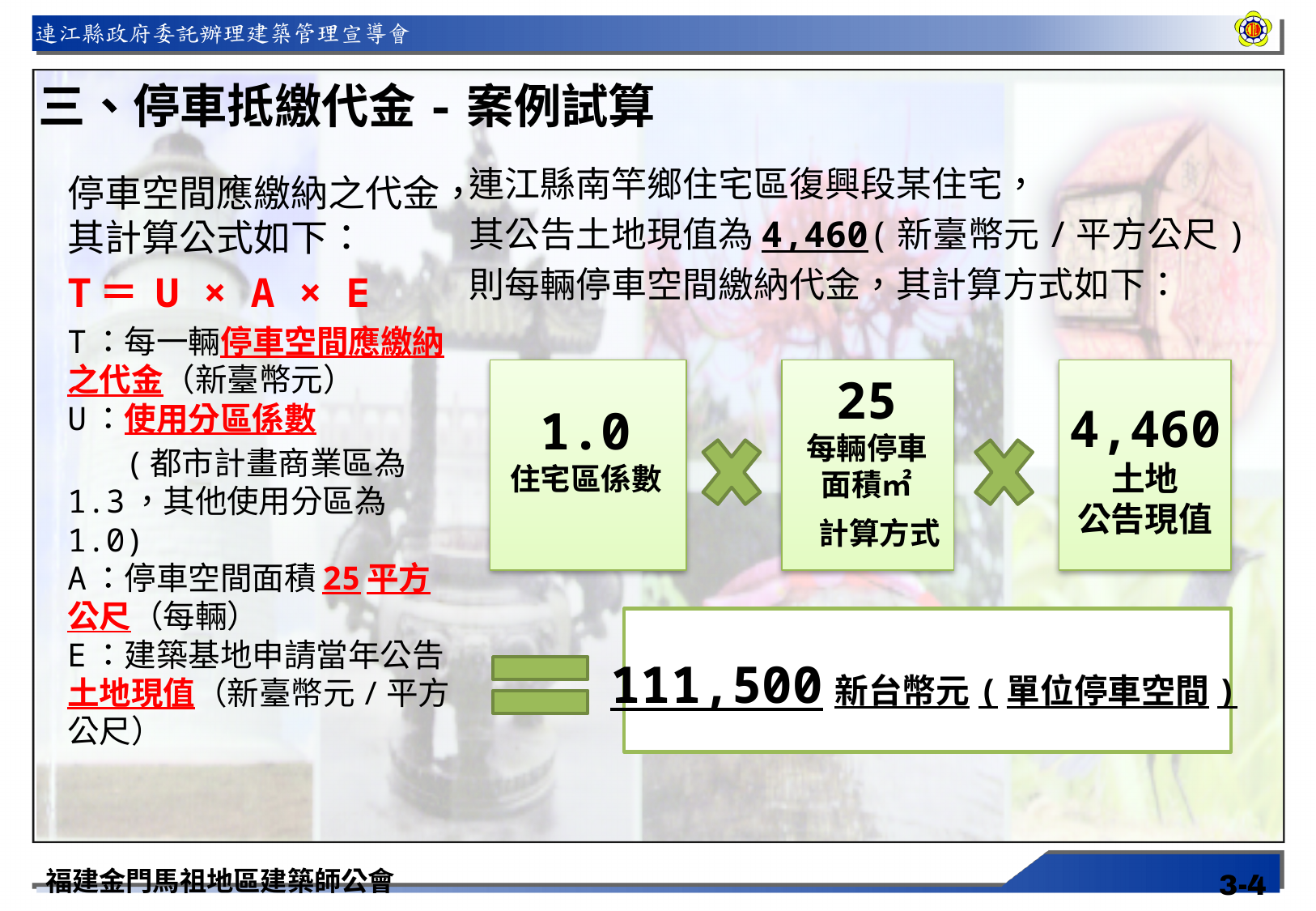

三、停車抵繳代金-案例試算
連江縣南竿鄉住宅區復興段某住宅，
其公告土地現值為4,460(新臺幣元/平方公尺)
則每輛停車空間繳納代金，其計算方式如下：
停車空間應繳納之代金，其計算公式如下：
T＝ U × A × E
T：每一輛停車空間應繳納之代金（新臺幣元）
U：使用分區係數
   (都市計畫商業區為1.3，其他使用分區為1.0)
A：停車空間面積25平方公尺（每輛）
E：建築基地申請當年公告土地現值（新臺幣元/平方公尺）

25
每輛停車
面積㎡
4,460
土地
公告現值
1.0
住宅區係數

計算方式

111,500新台幣元(單位停車空間)
福建金門馬祖地區建築師公會
3-4